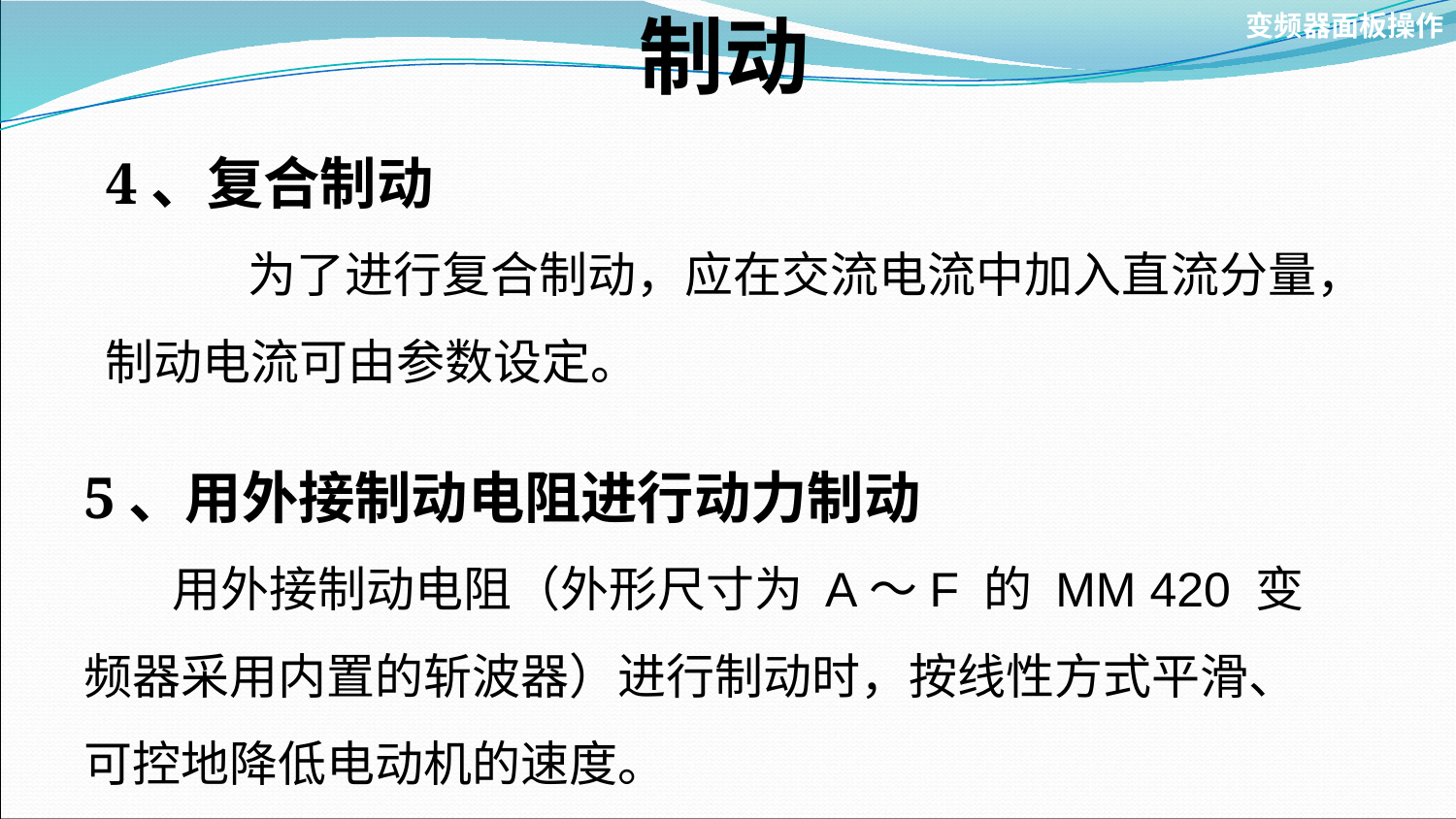

制动
变频器面板操作
4、复合制动
            为了进行复合制动，应在交流电流中加入直流分量，制动电流可由参数设定。
5、用外接制动电阻进行动力制动
       用外接制动电阻（外形尺寸为 A～F 的 MM 420 变频器采用内置的斩波器）进行制动时，按线性方式平滑、可控地降低电动机的速度。
8